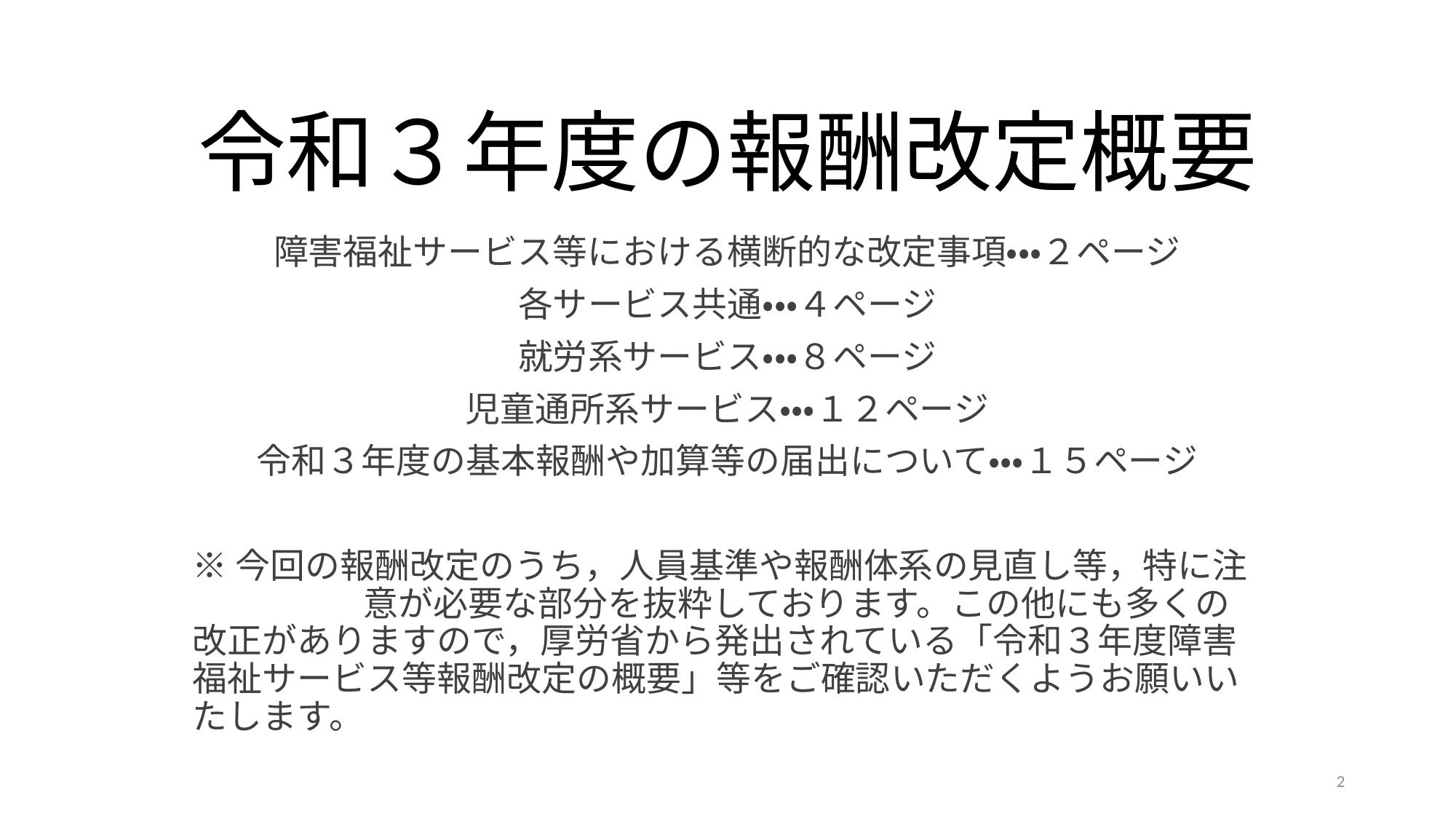

# 令和３年度の報酬改定概要
障害福祉サービス等における横断的な改定事項・・・２ページ
各サービス共通・・・４ページ
就労系サービス・・・８ページ
児童通所系サービス・・・１２ページ
令和３年度の基本報酬や加算等の届出について・・・１５ページ

※今回の報酬改定のうち，人員基準や報酬体系の見直し等，特に注      　　　　意が必要な部分を抜粋しております。この他にも多くの改正がありますので，厚労省から発出されている「令和３年度障害福祉サービス等報酬改定の概要」等をご確認いただくようお願いいたします。
2